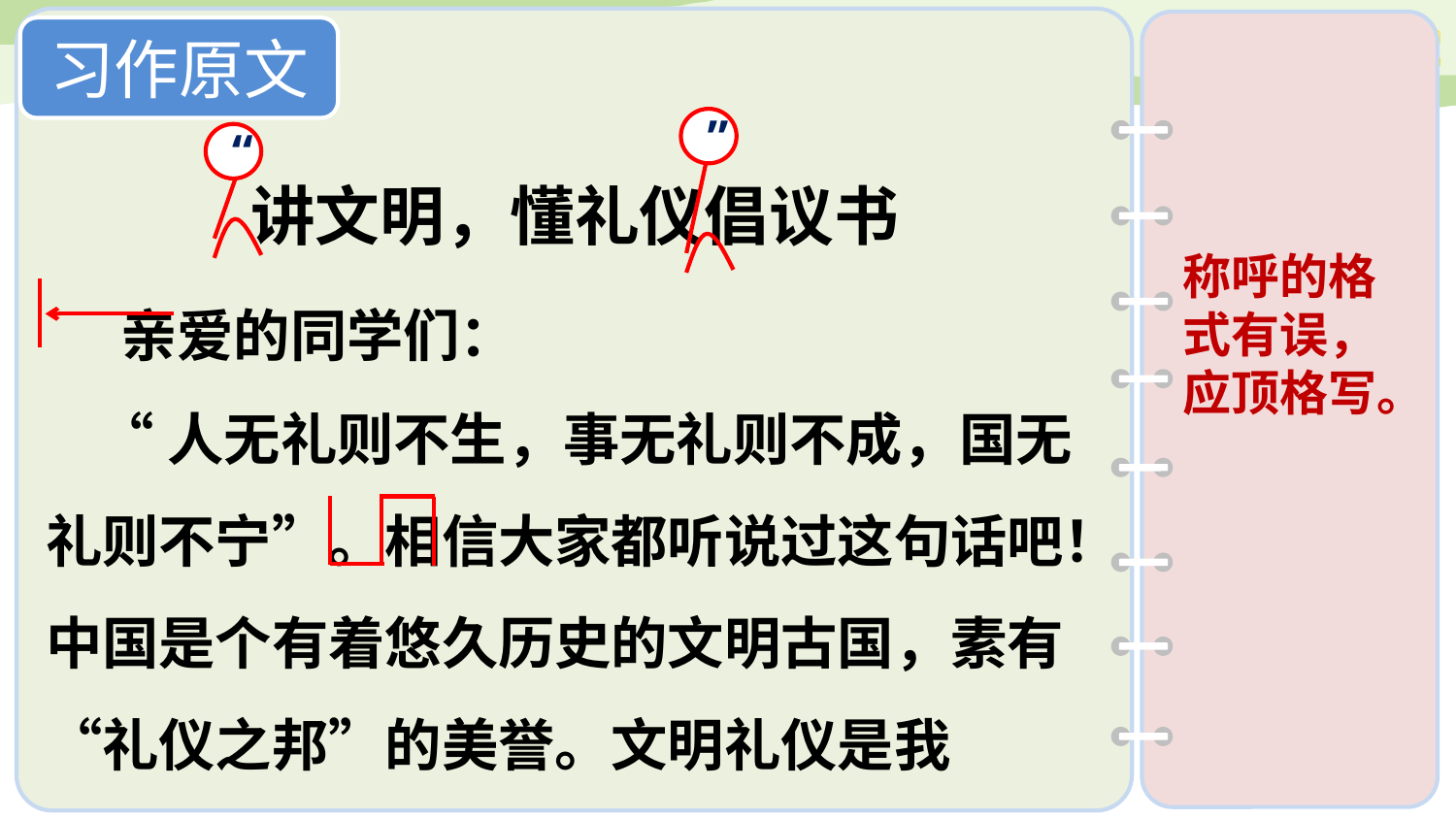

习作原文
”

“
讲文明，懂礼仪倡议书
    亲爱的同学们：
    “人无礼则不生，事无礼则不成，国无礼则不宁”。相信大家都听说过这句话吧！中国是个有着悠久历史的文明古国，素有“礼仪之邦”的美誉。文明礼仪是我

称呼的格式有误，应顶格写。